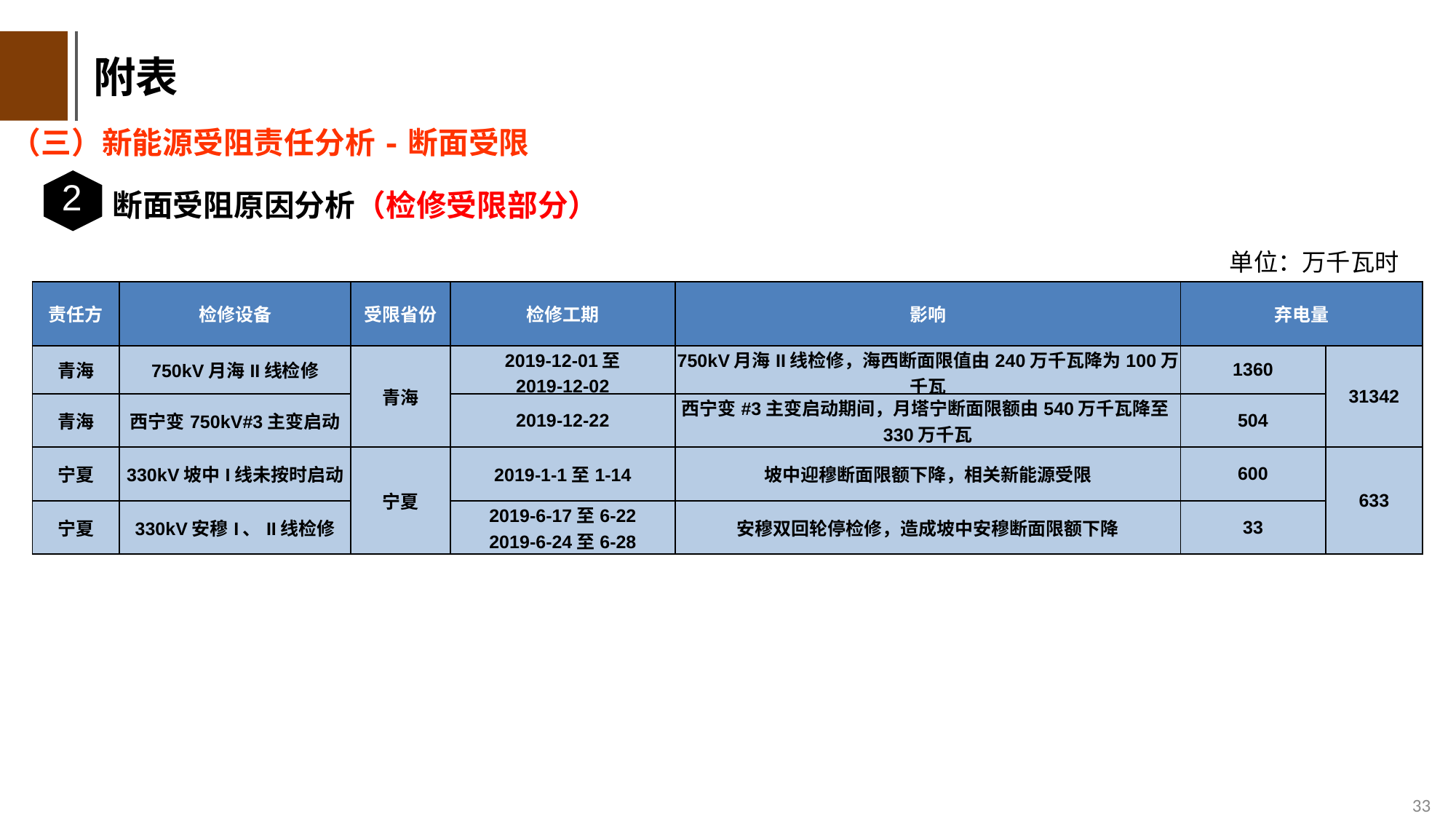

附表
（三）新能源受阻责任分析-断面受限
2

断面受阻原因分析（检修受限部分）
单位：万千瓦时
| 责任方 | 检修设备 | 受限省份 | 检修工期 | 影响 | 弃电量 |  |
| --- | --- | --- | --- | --- | --- | --- |
| 青海 | 750kV月海II线检修 | 青海 | 2019-12-01至 2019-12-02 | 750kV月海II线检修，海西断面限值由240万千瓦降为100万千瓦 | 1360 | 31342 |
| 青海 | 西宁变750kV#3主变启动 |  | 2019-12-22 | 西宁变#3主变启动期间，月塔宁断面限额由540万千瓦降至330万千瓦 | 504 |  |
| 宁夏 | 330kV坡中I线未按时启动 | 宁夏 | 2019-1-1至1-14 | 坡中迎穆断面限额下降，相关新能源受限 | 600 | 633 |
| 宁夏 | 330kV安穆I、II线检修 |  | 2019-6-17至6-22 2019-6-24至6-28 | 安穆双回轮停检修，造成坡中安穆断面限额下降 | 33 |  |
33